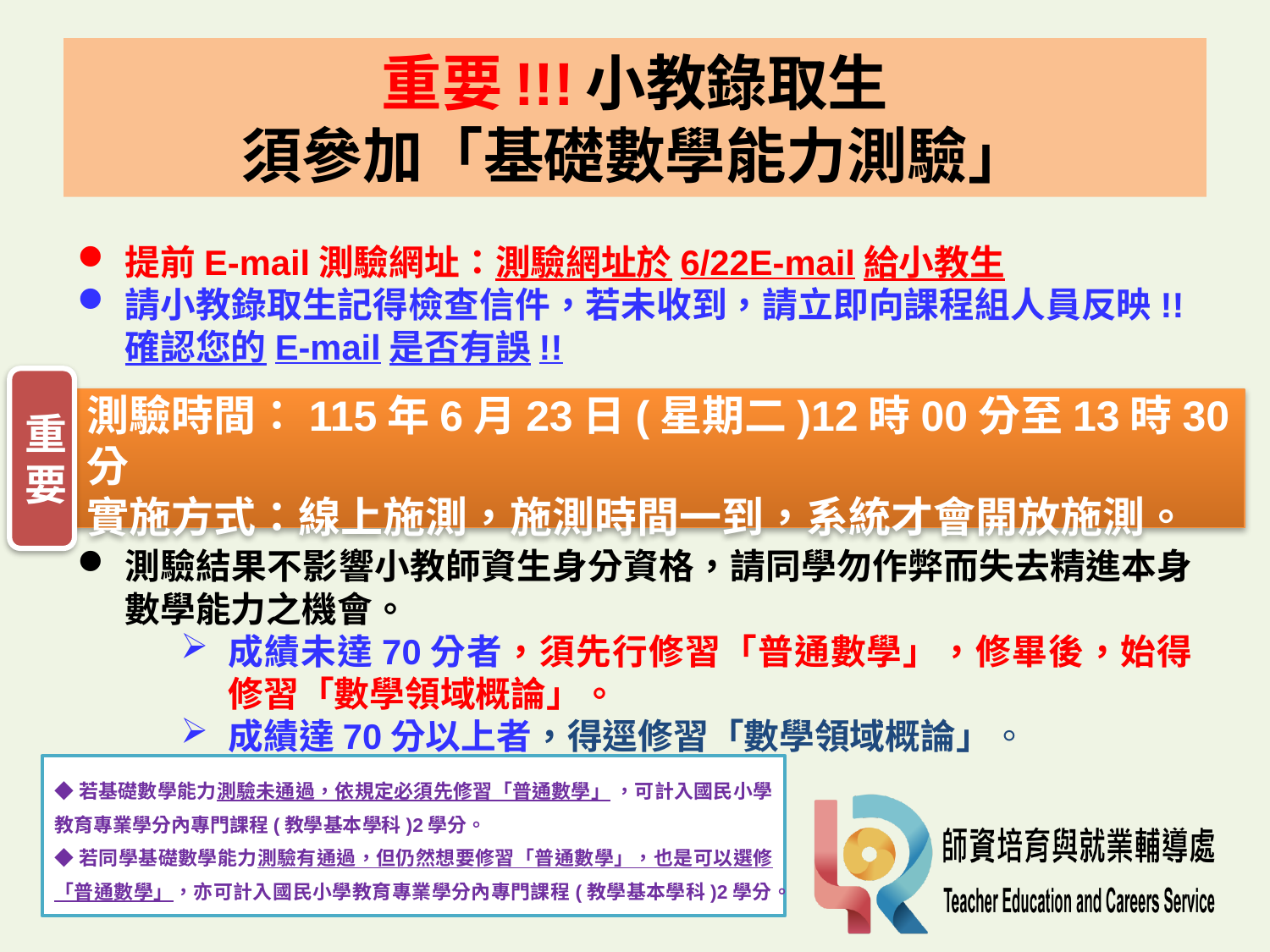

# 重要!!!小教錄取生 須參加「基礎數學能力測驗」

提前E-mail測驗網址：測驗網址於6/22E-mail給小教生
請小教錄取生記得檢查信件，若未收到，請立即向課程組人員反映!!確認您的E-mail是否有誤!!

測驗結果不影響小教師資生身分資格，請同學勿作弊而失去精進本身數學能力之機會。
成績未達70分者，須先行修習「普通數學」，修畢後，始得修習「數學領域概論」。
成績達70分以上者，得逕修習「數學領域概論」。

重要

測驗時間：115年6月23日(星期二)12時00分至13時30分
實施方式：線上施測，施測時間一到，系統才會開放施測。

◆若基礎數學能力測驗未通過，依規定必須先修習「普通數學」 ，可計入國民小學教育專業學分內專門課程(教學基本學科)2學分。
◆若同學基礎數學能力測驗有通過，但仍然想要修習「普通數學」，也是可以選修「普通數學」，亦可計入國民小學教育專業學分內專門課程(教學基本學科)2學分。